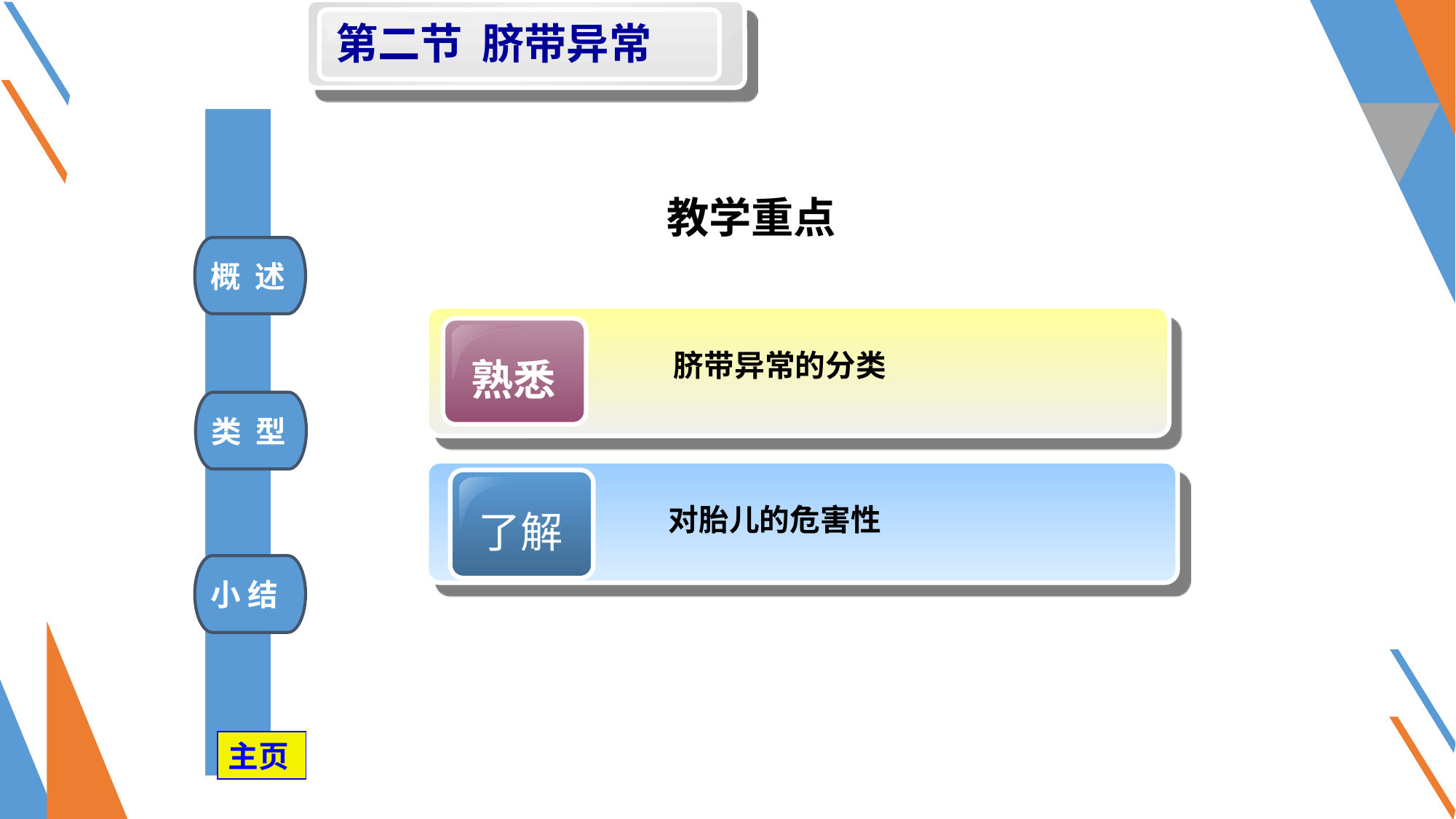

第二节  脐带异常

教学重点
概  述

熟悉
       脐带异常的分类
类  型

了解
       对胎儿的危害性
小 结
主页